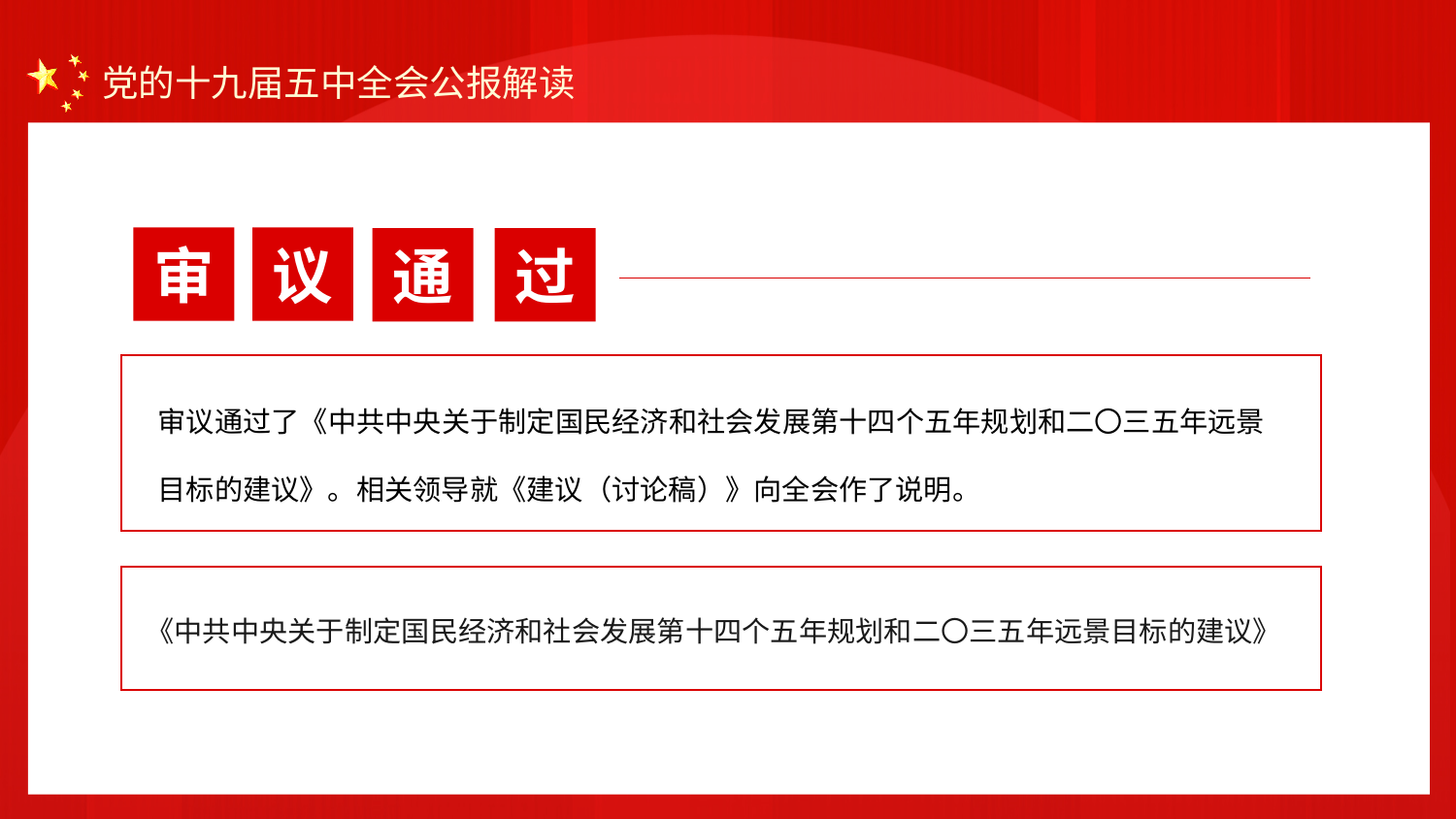

议

审

通

过

审议通过了《中共中央关于制定国民经济和社会发展第十四个五年规划和二〇三五年远景目标的建议》。相关领导就《建议（讨论稿）》向全会作了说明。

《中共中央关于制定国民经济和社会发展第十四个五年规划和二〇三五年远景目标的建议》